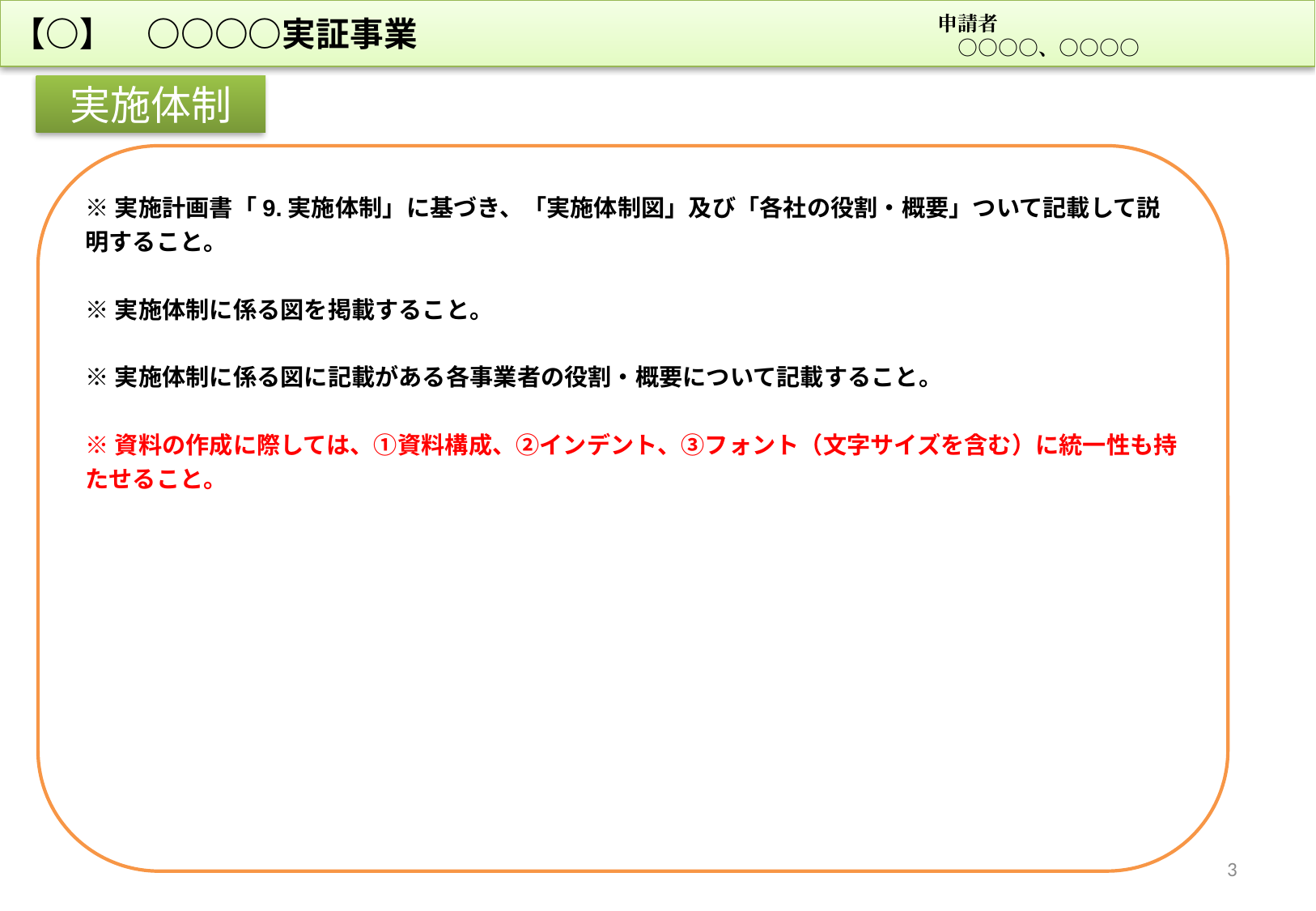

【○】　○○○○実証事業
申請者
　○○○○、○○○○
実施体制
※実施計画書「9.実施体制」に基づき、「実施体制図」及び「各社の役割・概要」ついて記載して説明すること。

※実施体制に係る図を掲載すること。

※実施体制に係る図に記載がある各事業者の役割・概要について記載すること。

※資料の作成に際しては、①資料構成、②インデント、③フォント（文字サイズを含む）に統一性も持たせること。
3